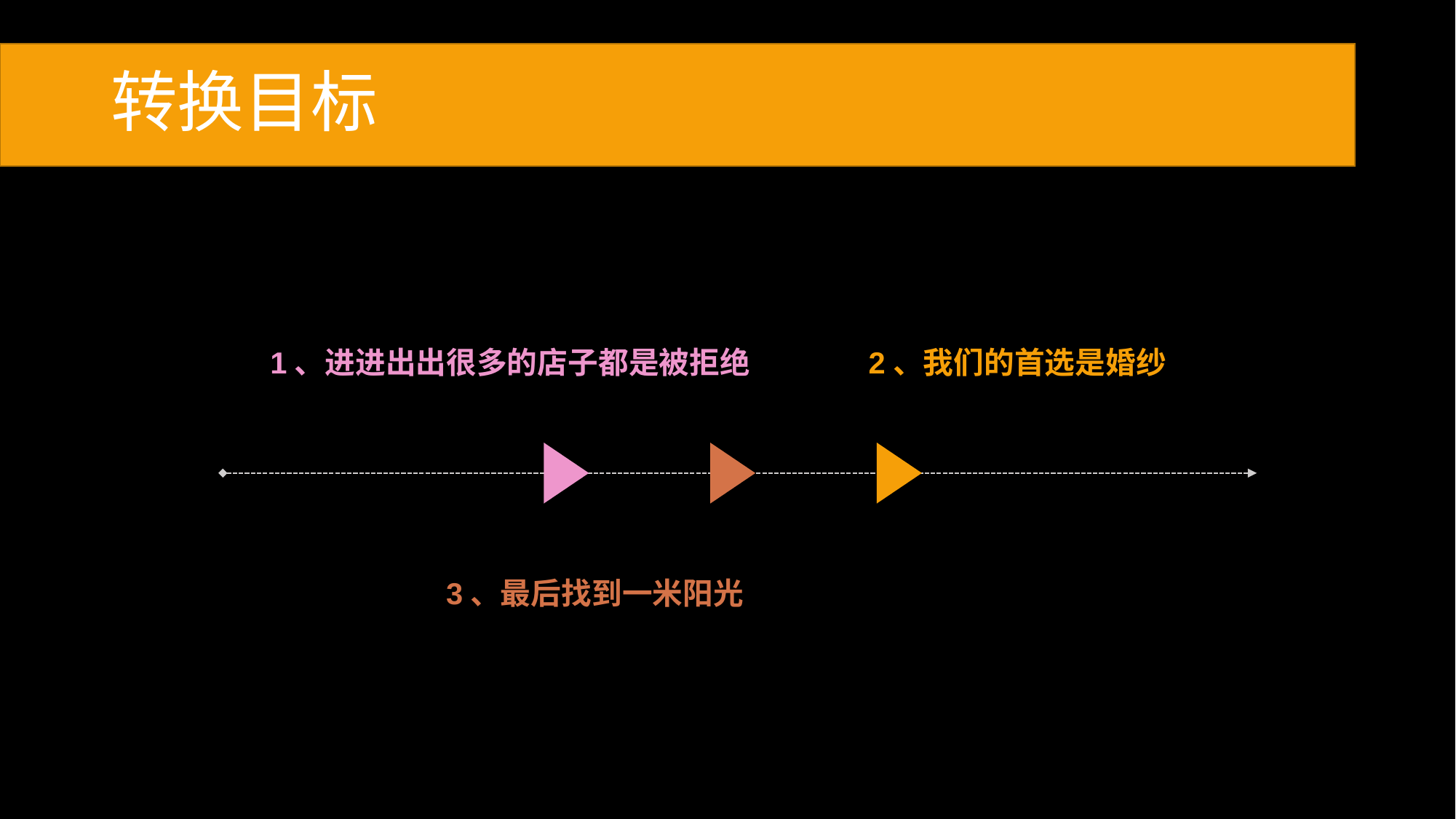

转换目标
1、进进出出很多的店子都是被拒绝
2、我们的首选是婚纱

3、最后找到一米阳光